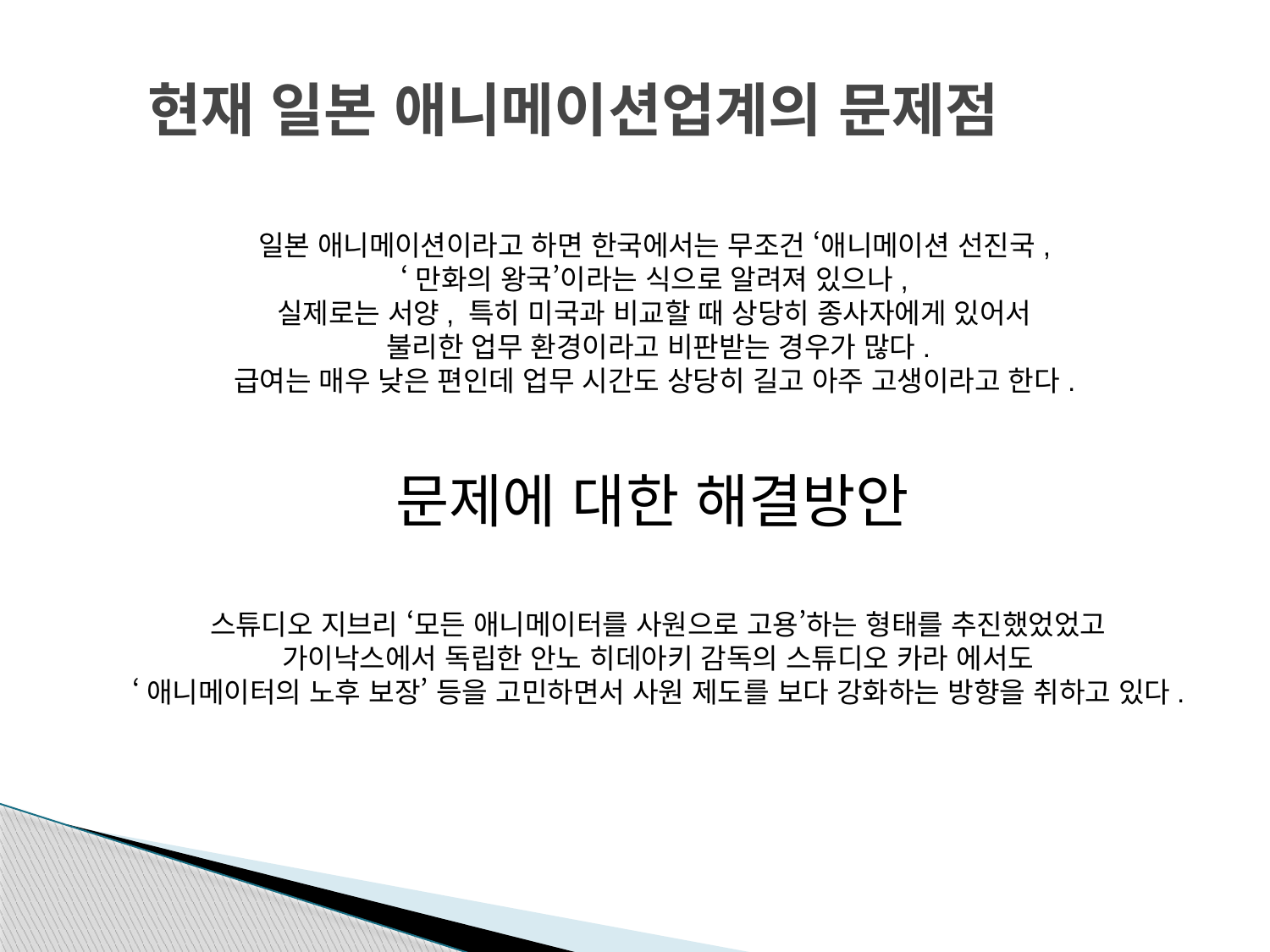

# 현재 일본 애니메이션업계의 문제점

일본 애니메이션이라고 하면 한국에서는 무조건 ‘애니메이션 선진국,
‘만화의 왕국’이라는 식으로 알려져 있으나,
실제로는 서양, 특히 미국과 비교할 때 상당히 종사자에게 있어서
불리한 업무 환경이라고 비판받는 경우가 많다.
급여는 매우 낮은 편인데 업무 시간도 상당히 길고 아주 고생이라고 한다.

문제에 대한 해결방안
스튜디오 지브리 ‘모든 애니메이터를 사원으로 고용’하는 형태를 추진했었었고
가이낙스에서 독립한 안노 히데아키 감독의 스튜디오 카라 에서도
‘애니메이터의 노후 보장’ 등을 고민하면서 사원 제도를 보다 강화하는 방향을 취하고 있다.